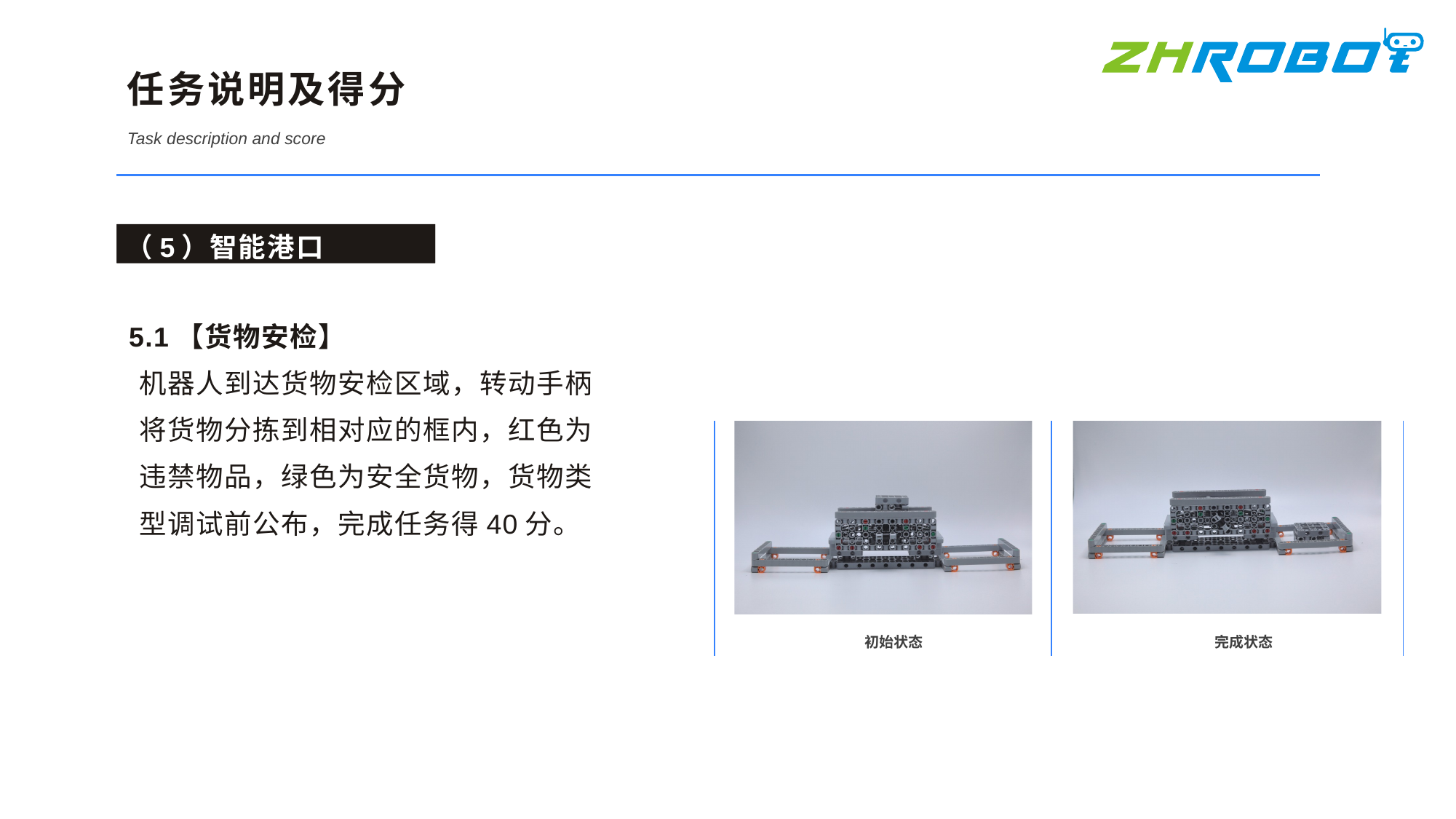

任务说明及得分
Task description and score

（2）智能家具
（5）智能港口
5.1【货物安检】
机器人到达货物安检区域，转动手柄将货物分拣到相对应的框内，红色为违禁物品，绿色为安全货物，货物类型调试前公布，完成任务得40分。

初始状态
完成状态